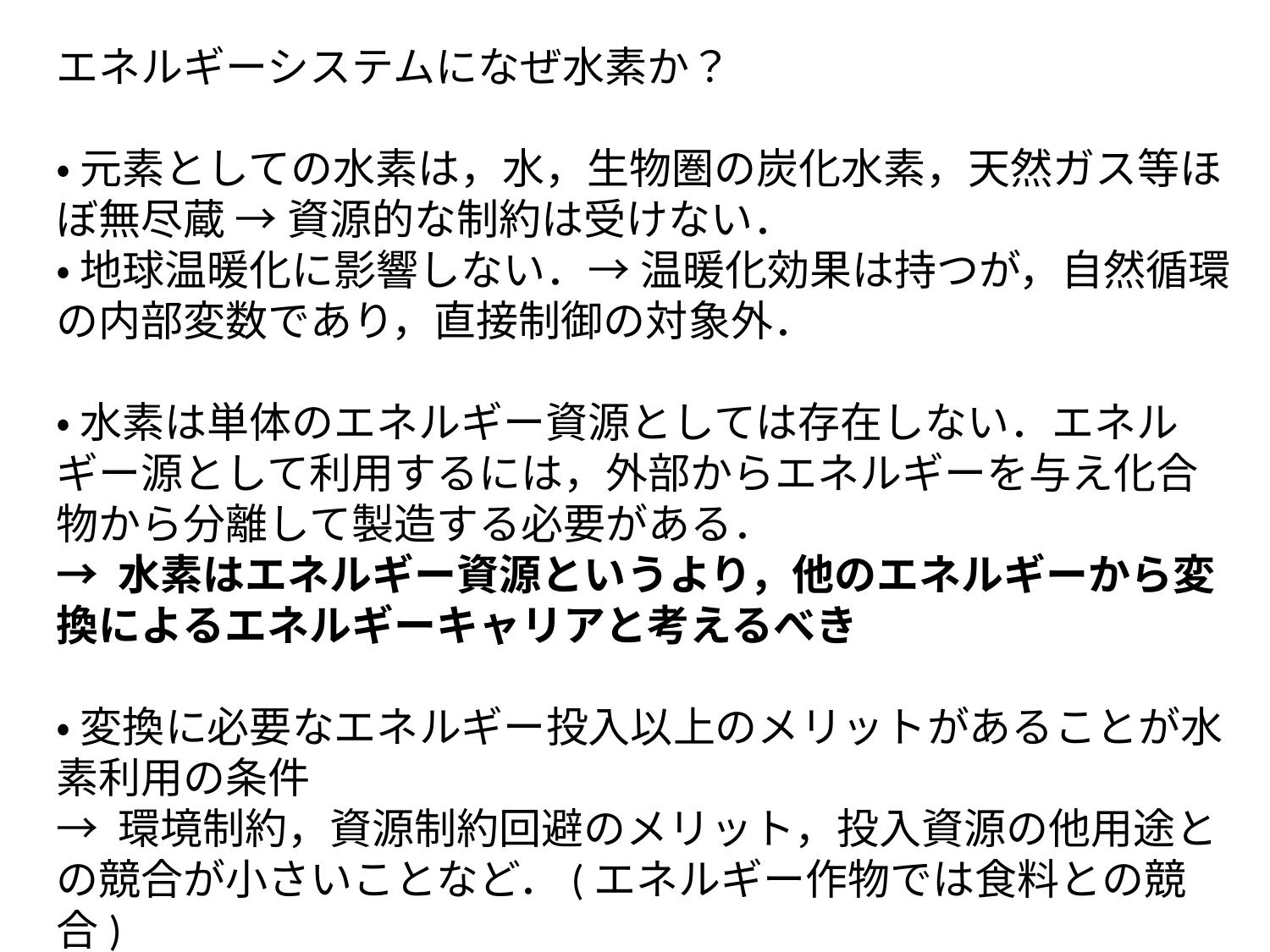

エネルギーシステムになぜ水素か？

・ 元素としての水素は，水，生物圏の炭化水素，天然ガス等ほぼ無尽蔵 → 資源的な制約は受けない．
・ 地球温暖化に影響しない．→ 温暖化効果は持つが，自然循環の内部変数であり，直接制御の対象外．

・ 水素は単体のエネルギー資源としては存在しない．エネルギー源として利用するには，外部からエネルギーを与え化合物から分離して製造する必要がある．
→ 水素はエネルギー資源というより，他のエネルギーから変換によるエネルギーキャリアと考えるべき

・ 変換に必要なエネルギー投入以上のメリットがあることが水素利用の条件
→ 環境制約，資源制約回避のメリット，投入資源の他用途との競合が小さいことなど．(エネルギー作物では食料との競合)